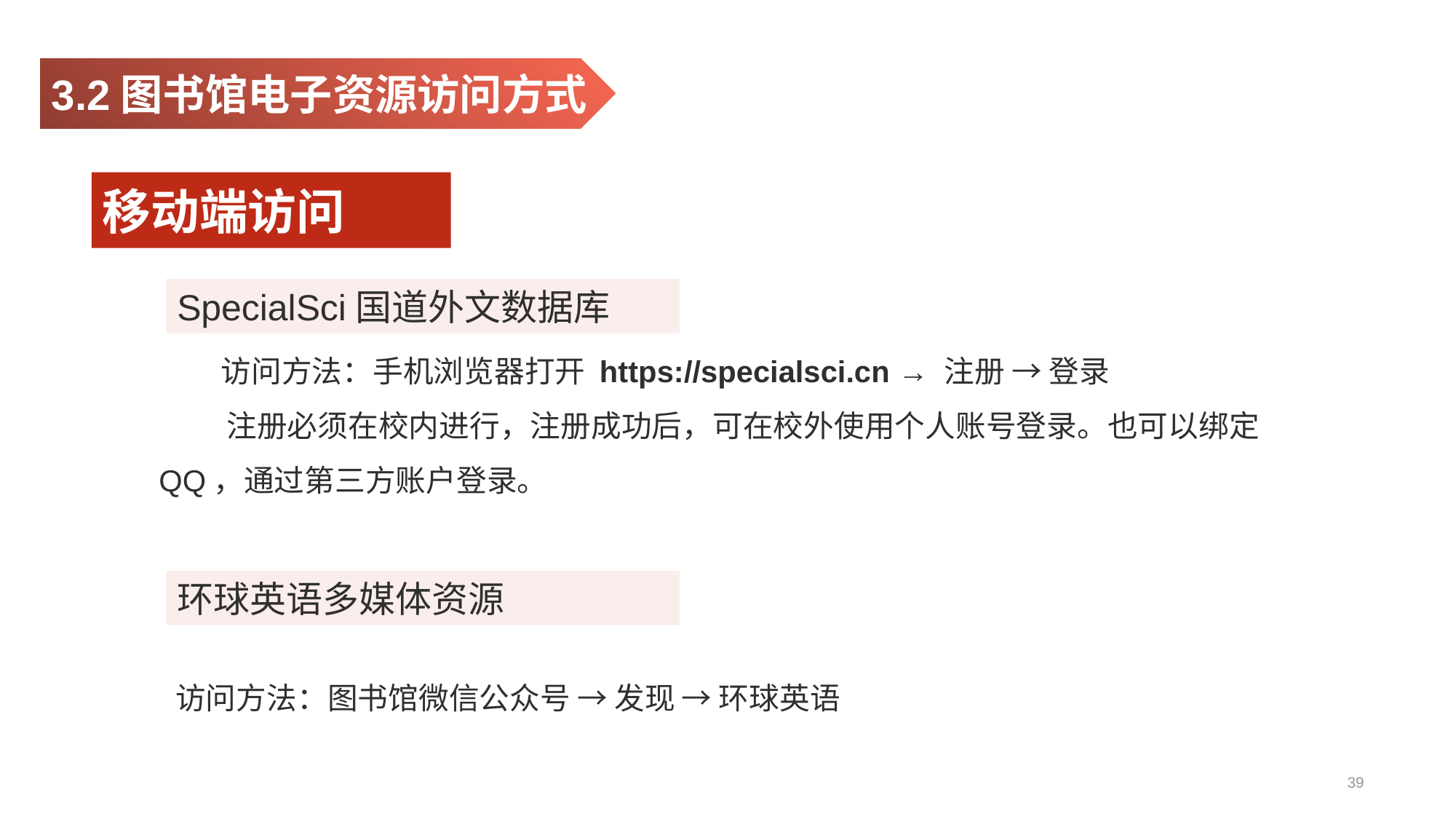

3.2图书馆电子资源访问方式
移动端访问
SpecialSci国道外文数据库
         访问方法：手机浏览器打开 https://specialsci.cn → 注册 → 登录
         注册必须在校内进行，注册成功后，可在校外使用个人账号登录。也可以绑定QQ，通过第三方账户登录。
环球英语多媒体资源
 访问方法：图书馆微信公众号 → 发现 → 环球英语
39